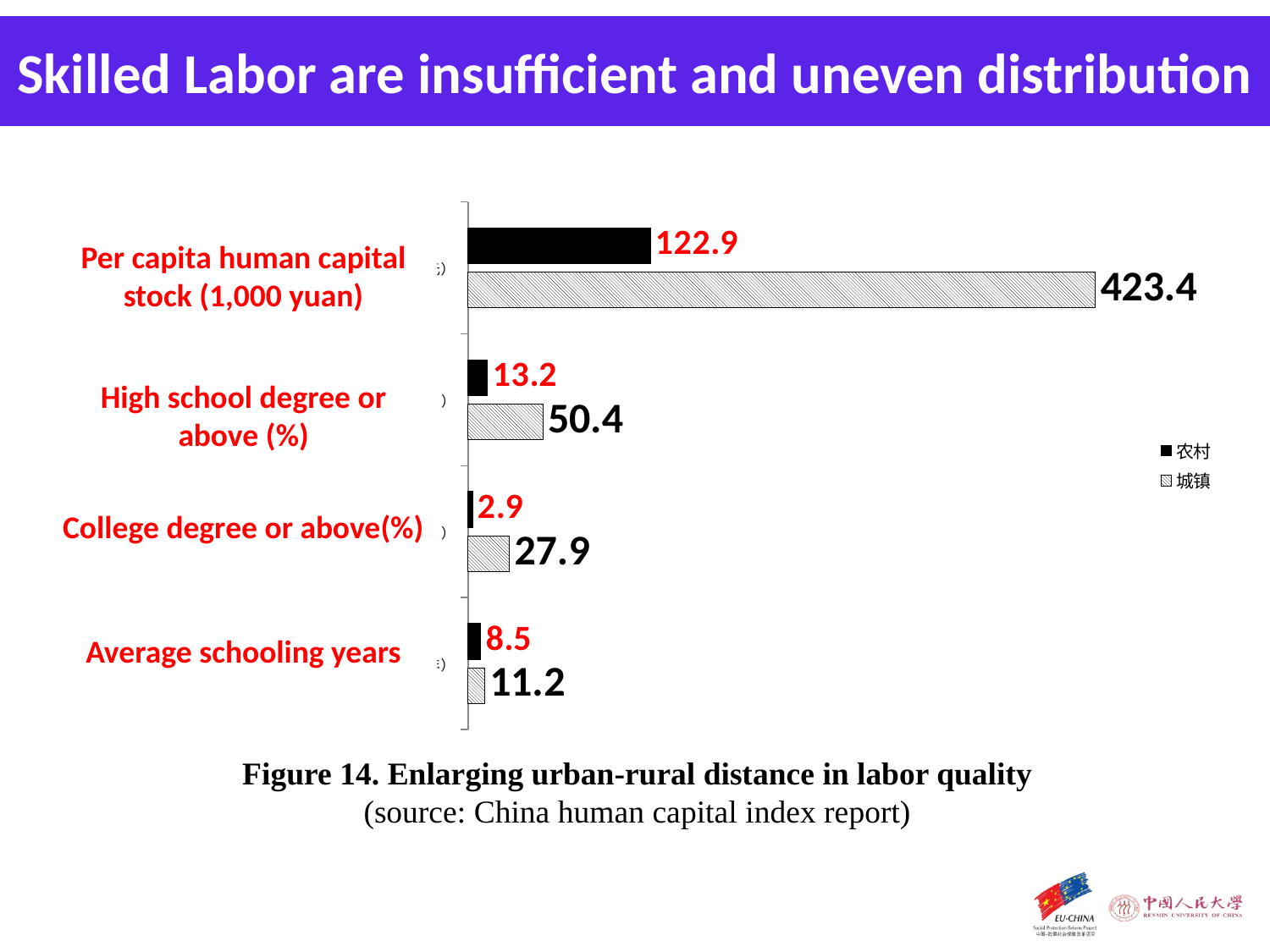

Skilled Labor are insufficient and uneven distribution

### Chart

| Category |  |  |
|---|---|---|
| 劳动力人口平均受教育年限（年） | 11.16 | 8.53 |
| 大专及以上学历人口占比（%） | 27.92 | 2.93 |
| 高中及以上学历人口占比（%） | 50.36 | 13.16 |
| 人均人力资本存量（千元） | 423.42 | 122.9 |
Per capita human capital stock (1,000 yuan)
High school degree or above (%)
College degree or above(%)
Average schooling years
Figure 14. Enlarging urban-rural distance in labor quality
(source: China human capital index report)